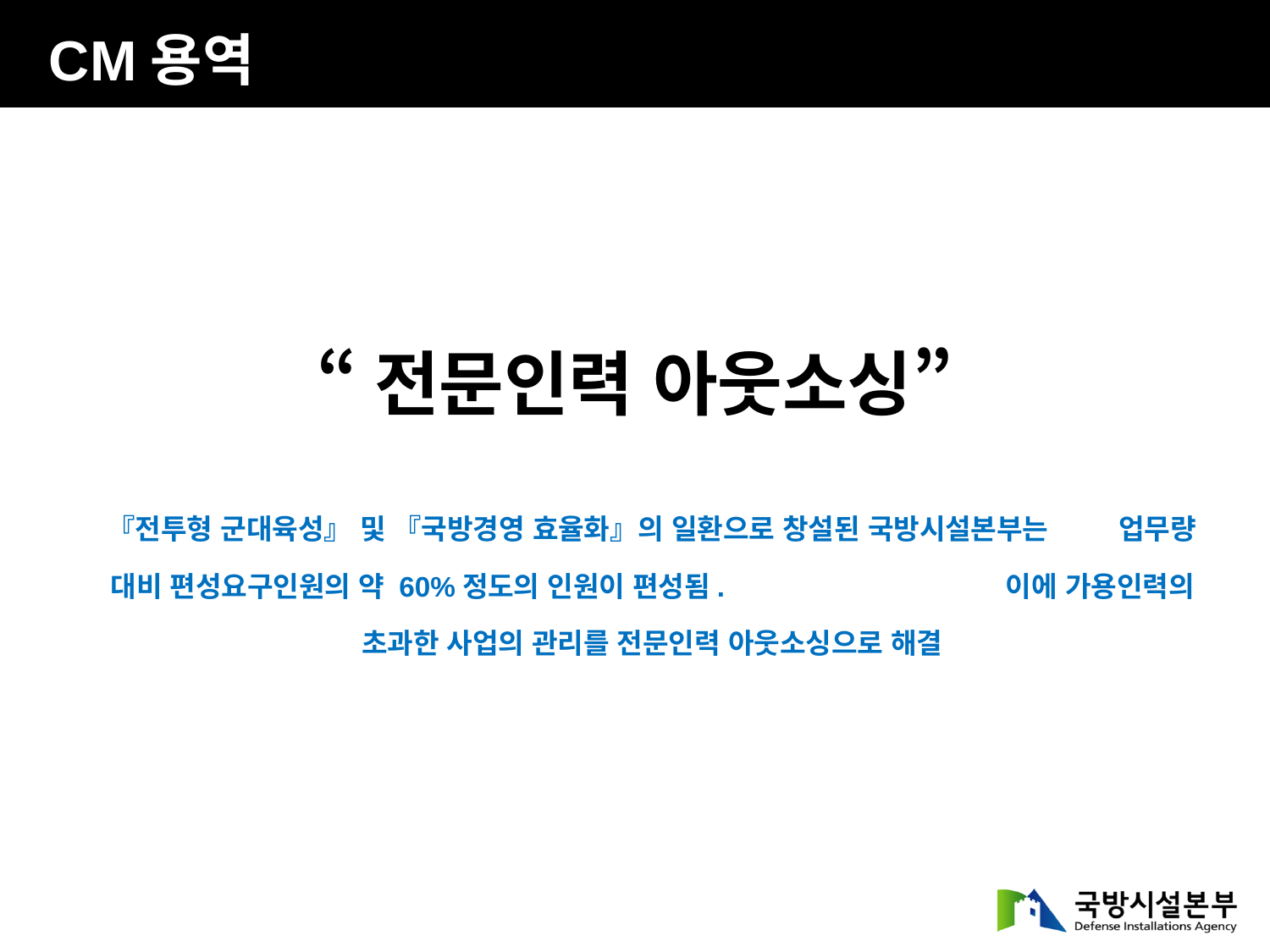

CM용역

“전문인력 아웃소싱”

『전투형 군대육성』 및 『국방경영 효율화』의 일환으로 창설된 국방시설본부는         업무량 대비 편성요구인원의 약 60%정도의 인원이 편성됨.                                   이에 가용인력의 초과한 사업의 관리를 전문인력 아웃소싱으로 해결